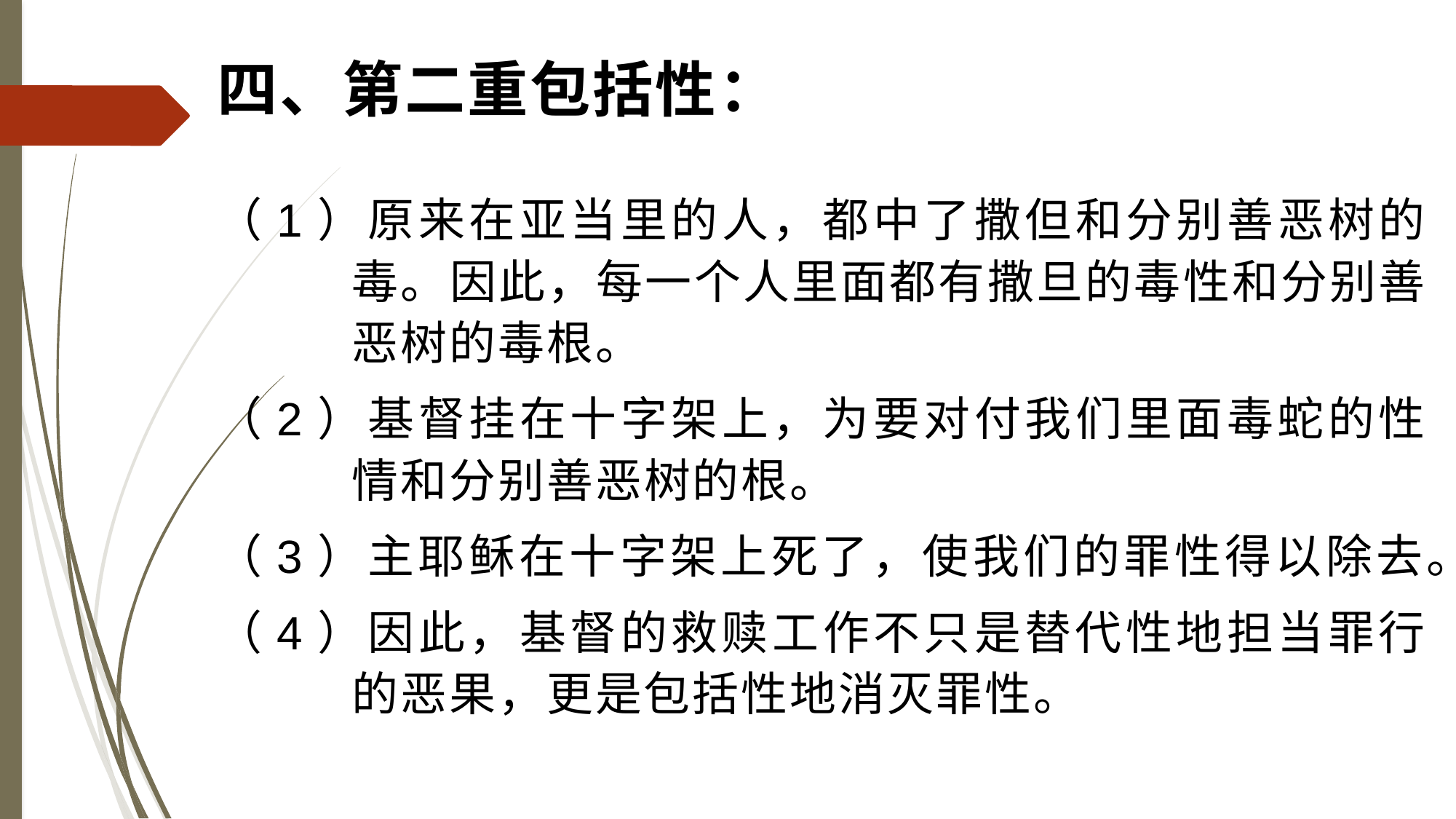

# 四、第二重包括性：
（1）原来在亚当里的人，都中了撒但和分别善恶树的毒。因此，每一个人里面都有撒旦的毒性和分别善恶树的毒根。
（2）基督挂在十字架上，为要对付我们里面毒蛇的性情和分别善恶树的根。
（3）主耶稣在十字架上死了，使我们的罪性得以除去。
（4）因此，基督的救赎工作不只是替代性地担当罪行的恶果，更是包括性地消灭罪性。